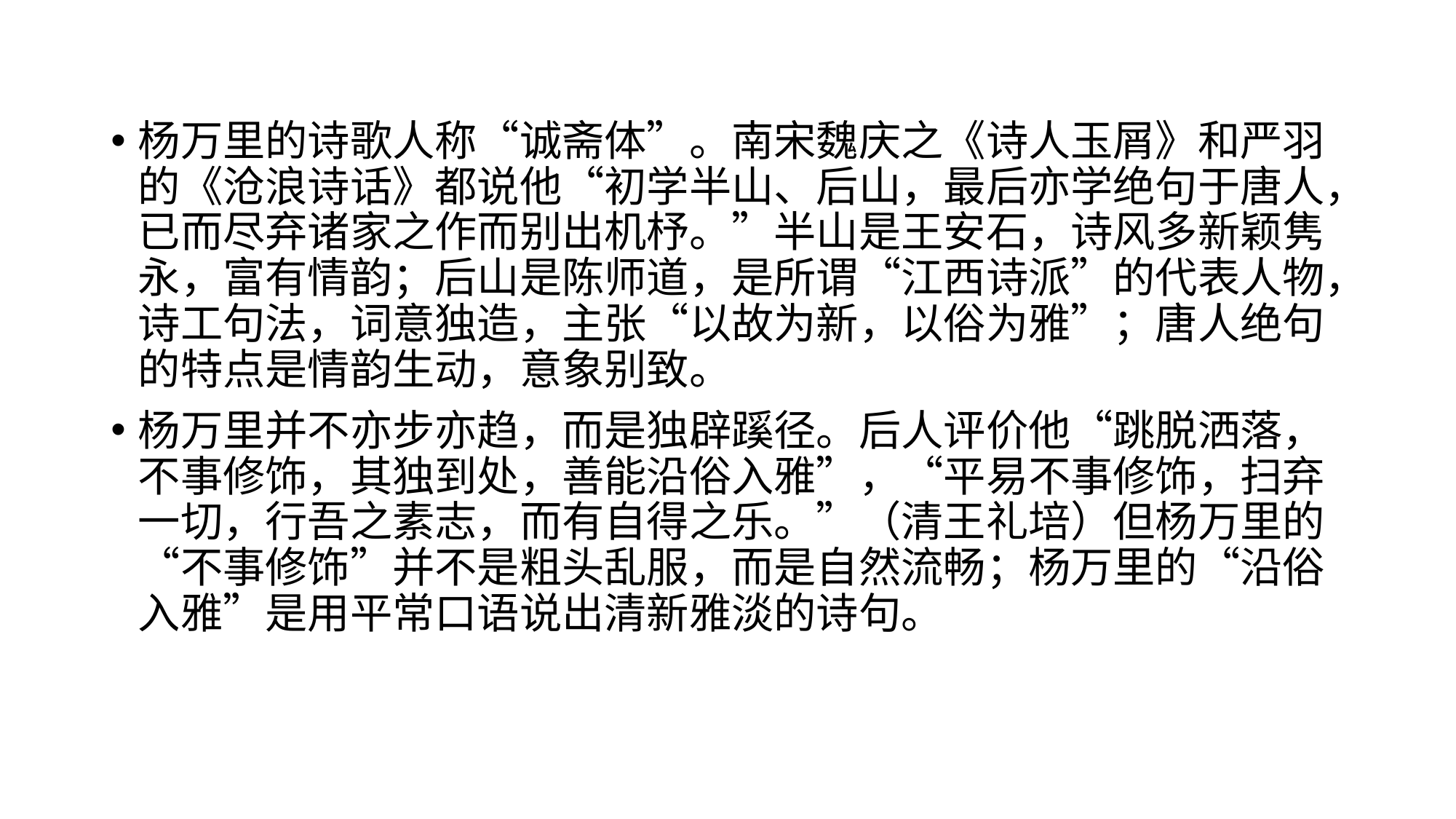

杨万里的诗歌人称“诚斋体”。南宋魏庆之《诗人玉屑》和严羽的《沧浪诗话》都说他“初学半山、后山，最后亦学绝句于唐人，已而尽弃诸家之作而别出机杼。”半山是王安石，诗风多新颖隽永，富有情韵；后山是陈师道，是所谓“江西诗派”的代表人物，诗工句法，词意独造，主张“以故为新，以俗为雅”；唐人绝句的特点是情韵生动，意象别致。
杨万里并不亦步亦趋，而是独辟蹊径。后人评价他“跳脱洒落，不事修饰，其独到处，善能沿俗入雅”，“平易不事修饰，扫弃一切，行吾之素志，而有自得之乐。”（清王礼培）但杨万里的“不事修饰”并不是粗头乱服，而是自然流畅；杨万里的“沿俗入雅”是用平常口语说出清新雅淡的诗句。